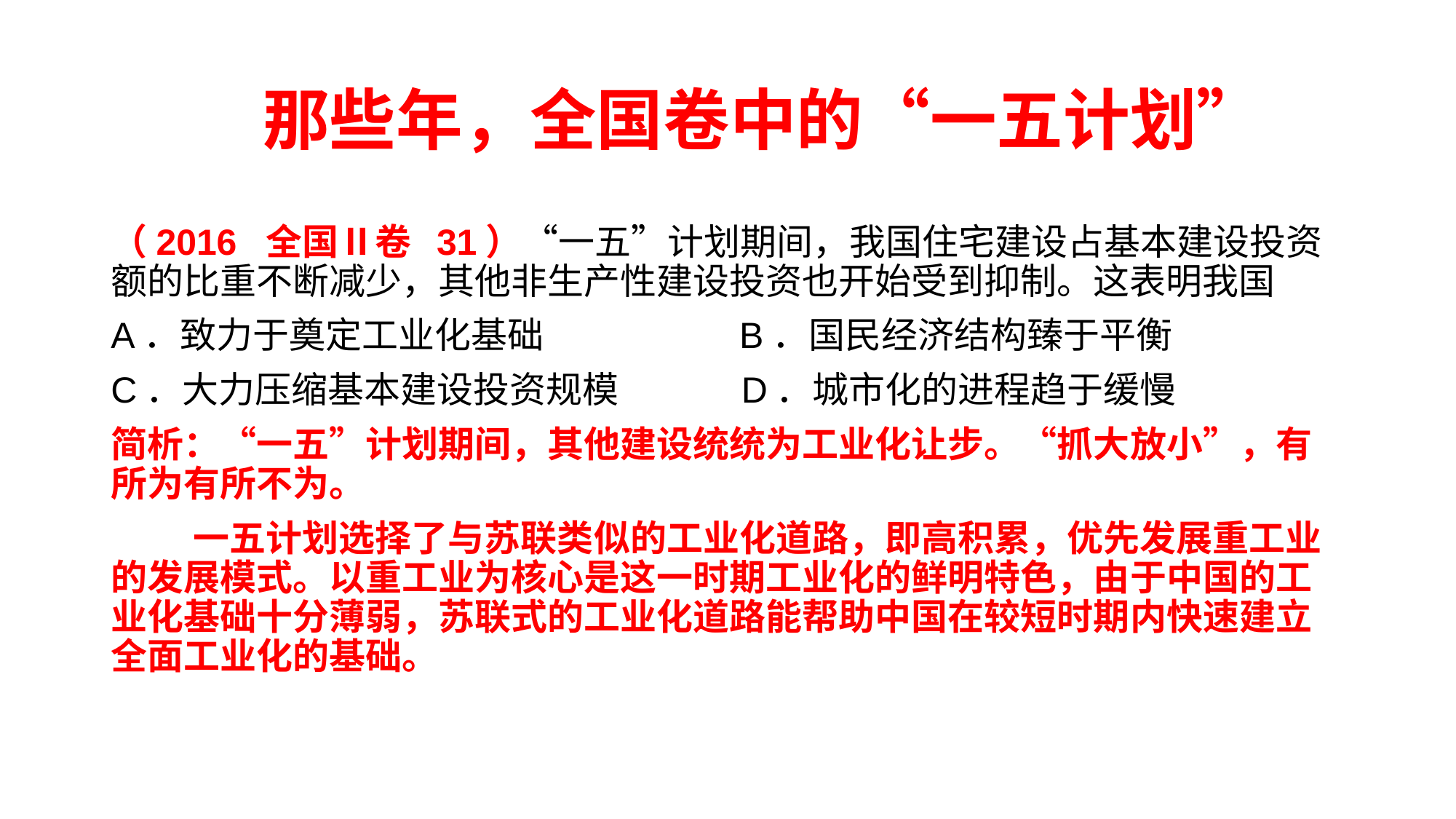

# 那些年，全国卷中的“一五计划”
（2016  全国Ⅱ卷  31）“一五”计划期间，我国住宅建设占基本建设投资额的比重不断减少，其他非生产性建设投资也开始受到抑制。这表明我国
A．致力于奠定工业化基础　　　　     B．国民经济结构臻于平衡
C．大力压缩基本建设投资规模　　     D．城市化的进程趋于缓慢
简析：“一五”计划期间，其他建设统统为工业化让步。“抓大放小”，有所为有所不为。
         一五计划选择了与苏联类似的工业化道路，即高积累，优先发展重工业的发展模式。以重工业为核心是这一时期工业化的鲜明特色，由于中国的工业化基础十分薄弱，苏联式的工业化道路能帮助中国在较短时期内快速建立全面工业化的基础。